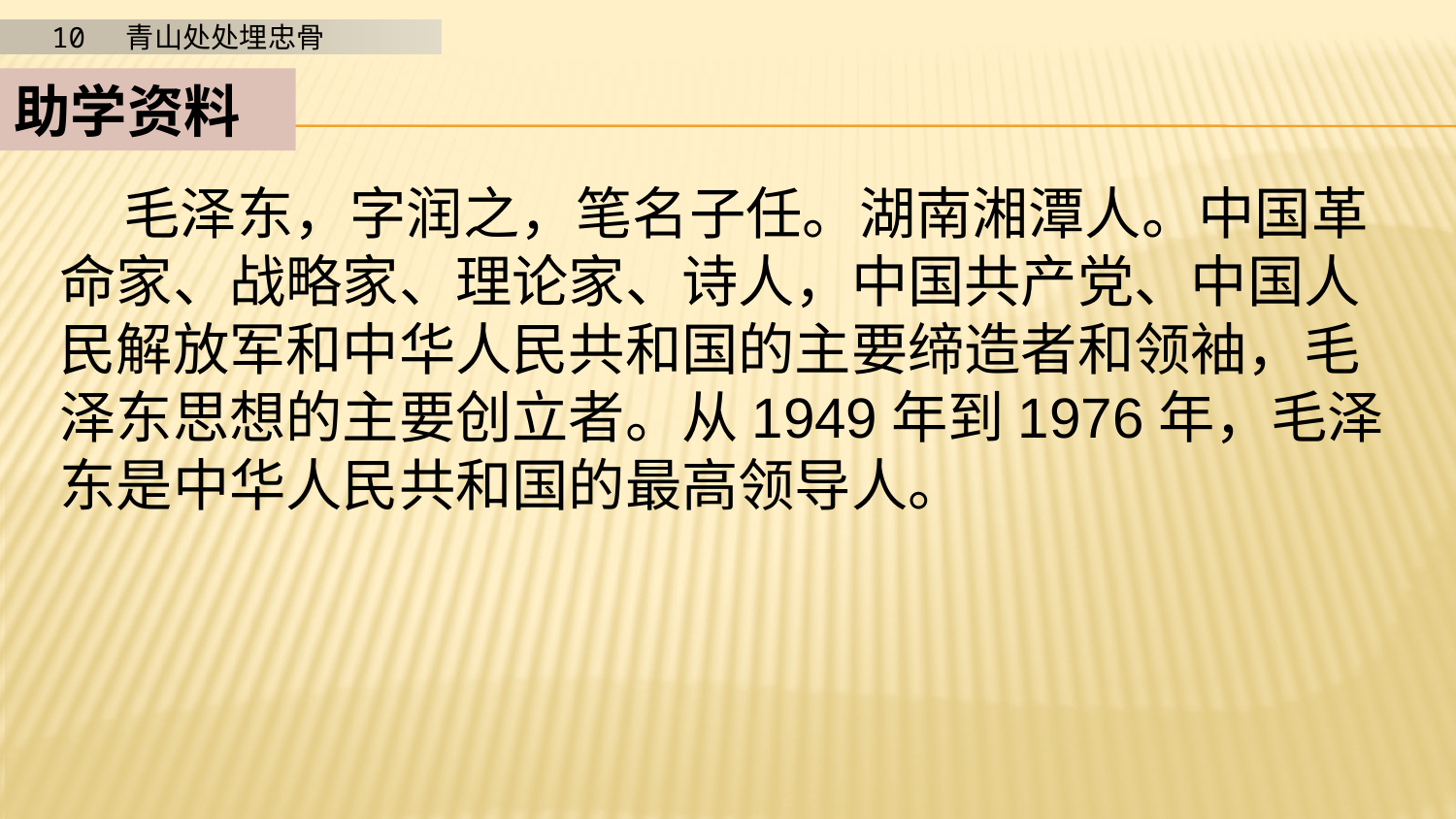

助学资料
    毛泽东，字润之，笔名子任。湖南湘潭人。中国革命家、战略家、理论家、诗人，中国共产党、中国人民解放军和中华人民共和国的主要缔造者和领袖，毛泽东思想的主要创立者。从1949年到1976年，毛泽东是中华人民共和国的最高领导人。